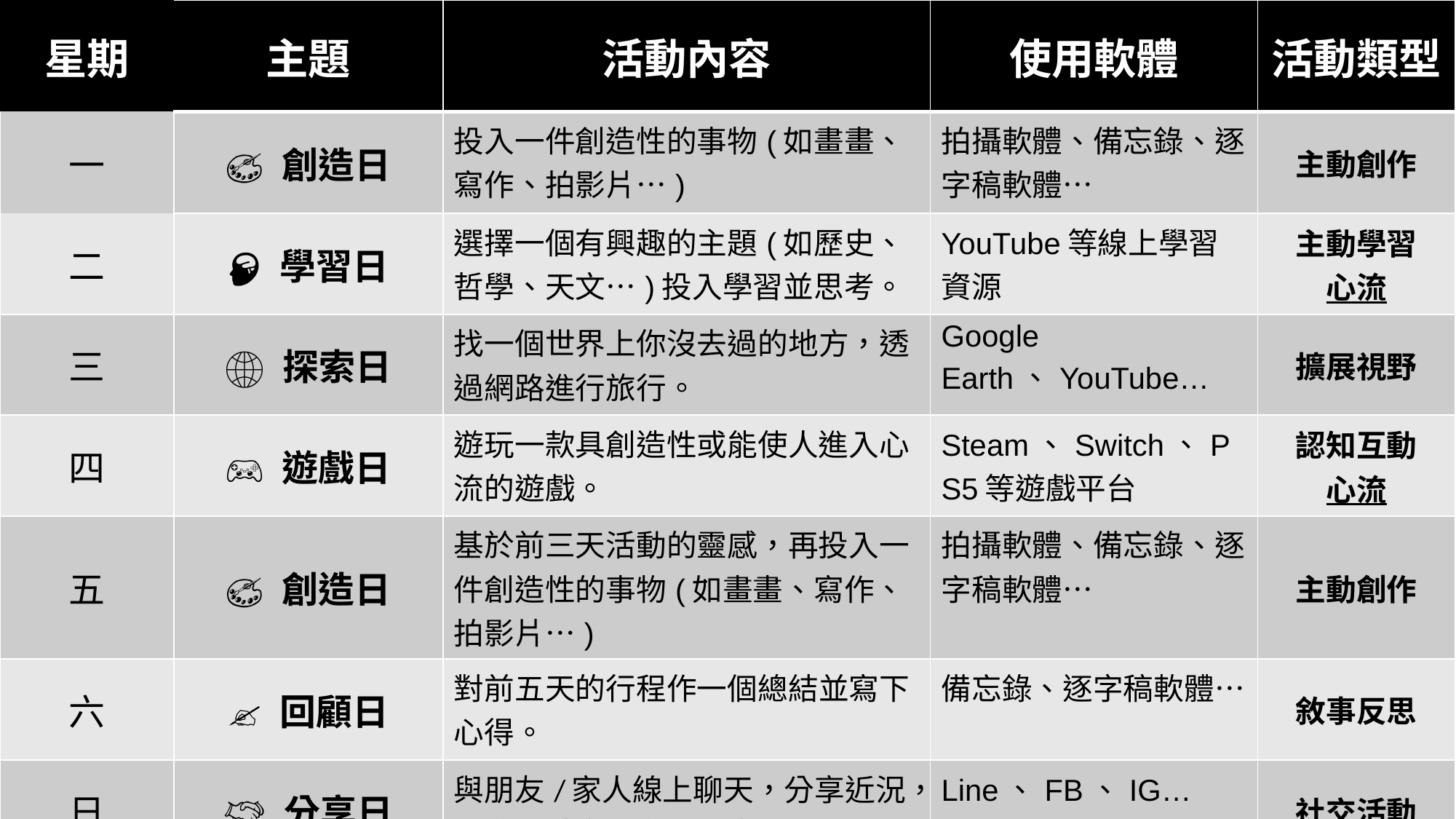

| 星期 | 主題 | 活動內容 | 使用軟體 | 活動類型 |
| --- | --- | --- | --- | --- |
| 一 | 🎨 創造日 | 投入一件創造性的事物(如畫畫、寫作、拍影片…) | 拍攝軟體、備忘錄、逐字稿軟體… | 主動創作 |
| 二 | 🧠 學習日 | 選擇一個有興趣的主題(如歷史、哲學、天文…)投入學習並思考。 | YouTube等線上學習資源 | 主動學習 心流 |
| 三 | 🌐 探索日 | 找一個世界上你沒去過的地方，透過網路進行旅行。 | Google Earth、YouTube… | 擴展視野 |
| 四 | 🎮 遊戲日 | 遊玩一款具創造性或能使人進入心流的遊戲。 | Steam、Switch、PS5等遊戲平台 | 認知互動 心流 |
| 五 | 🎨 創造日 | 基於前三天活動的靈感，再投入一件創造性的事物(如畫畫、寫作、拍影片…) | 拍攝軟體、備忘錄、逐字稿軟體… | 主動創作 |
| 六 | ✍️ 回顧日 | 對前五天的行程作一個總結並寫下心得。 | 備忘錄、逐字稿軟體… | 敘事反思 |
| 日 | 🤝 分享日 | 與朋友/家人線上聊天，分享近況，或者在社交平台上分享。 | Line、FB、IG… | 社交活動 |